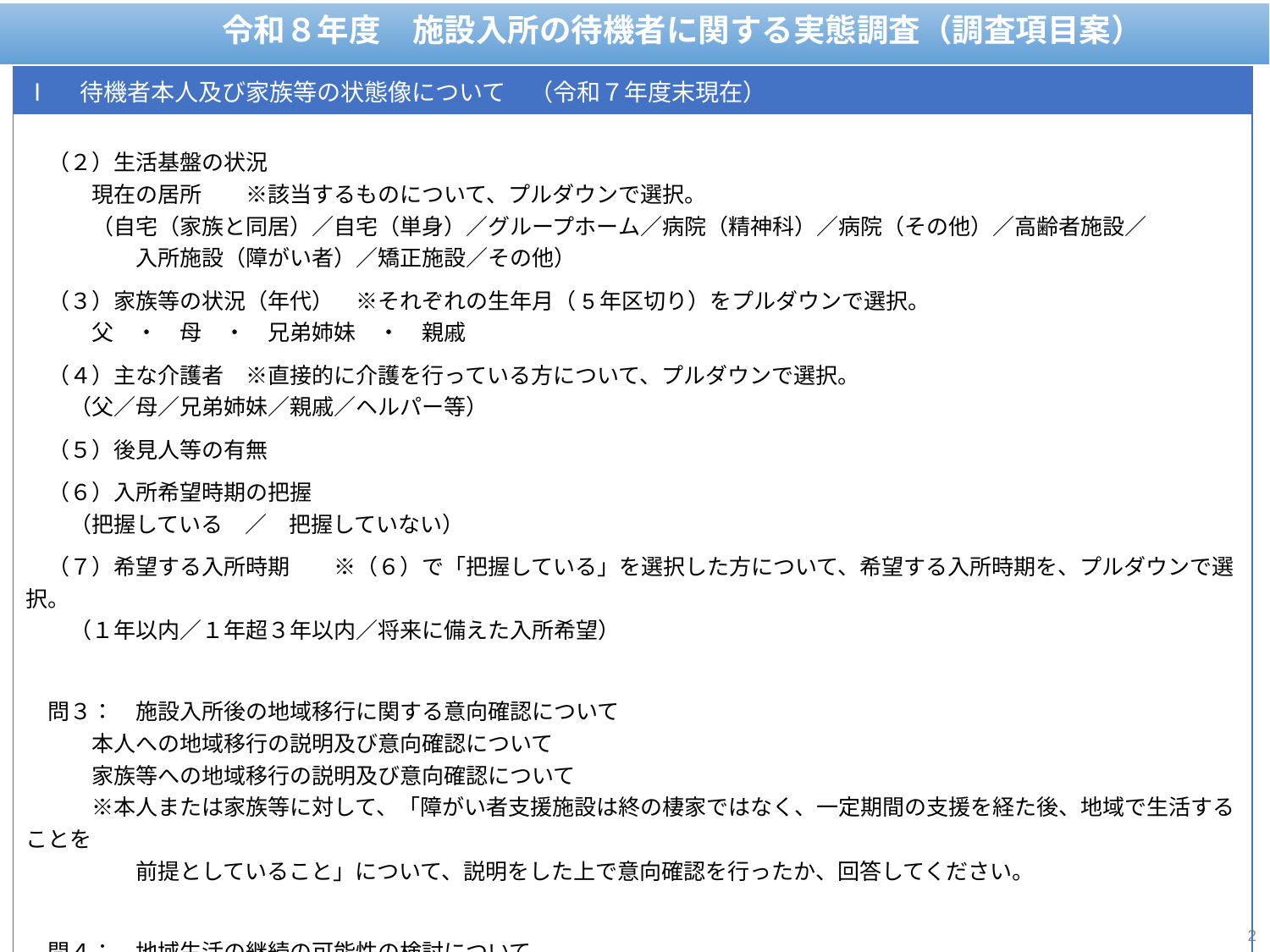

令和８年度　施設入所の待機者に関する実態調査（調査項目案）
| Ⅰ　待機者本人及び家族等の状態像について　（令和７年度末現在） |
| --- |
| （２）生活基盤の状況 　　　現在の居所　　※該当するものについて、プルダウンで選択。 　　　（自宅（家族と同居）／自宅（単身）／グループホーム／病院（精神科）／病院（その他）／高齢者施設／ 　　　　　入所施設（障がい者）／矯正施設／その他） 　（３）家族等の状況（年代）　※それぞれの生年月（5年区切り）をプルダウンで選択。 　　　父　・　母　・　兄弟姉妹　・　親戚 　（４）主な介護者　※直接的に介護を行っている方について、プルダウンで選択。 　　（父／母／兄弟姉妹／親戚／ヘルパー等）　　 　（５）後見人等の有無 　（６）入所希望時期の把握 　　（把握している　／　把握していない） 　（７）希望する入所時期　　※（６）で「把握している」を選択した方について、希望する入所時期を、プルダウンで選択。 　　（１年以内／１年超３年以内／将来に備えた入所希望） 　問３：　施設入所後の地域移行に関する意向確認について 　　　本人への地域移行の説明及び意向確認について 　　　家族等への地域移行の説明及び意向確認について 　　　※本人または家族等に対して、「障がい者支援施設は終の棲家ではなく、一定期間の支援を経た後、地域で生活することを 　　　　　前提としていること」について、説明をした上で意向確認を行ったか、回答してください。 　問４：　地域生活の継続の可能性の検討について 　（１）サービス等利用計画の策定状況について 　　（サービス等利用計画（ケアプラン含む）／セルフプラン／策定なし） 　（２）市町村における、施設入所ではなく、地域生活の継続の可能性についての検討 　　（検討した／検討していない） |
2